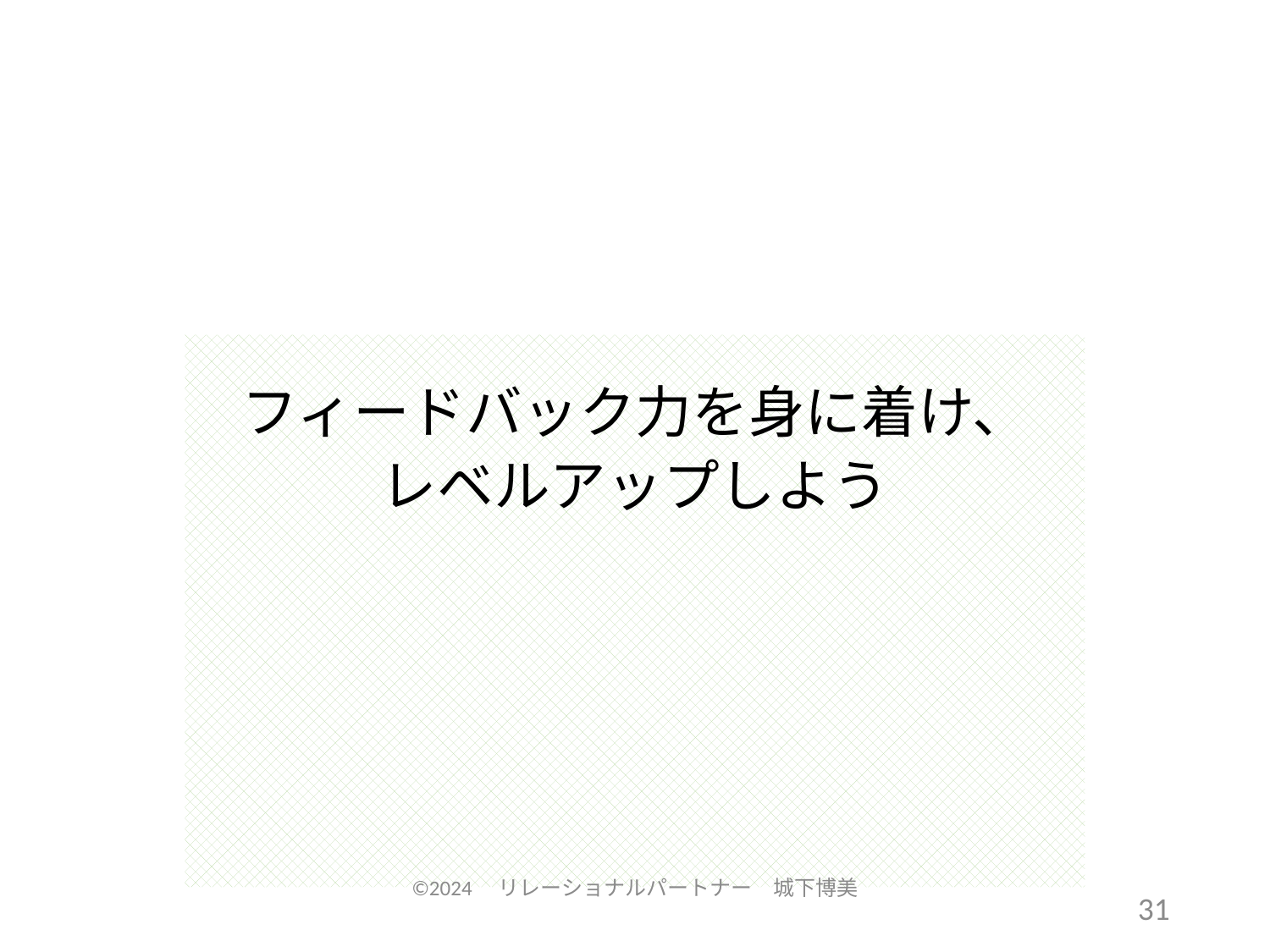

フィードバック力を身に着け、
レベルアップしよう
©2024　リレーショナルパートナー　城下博美
31